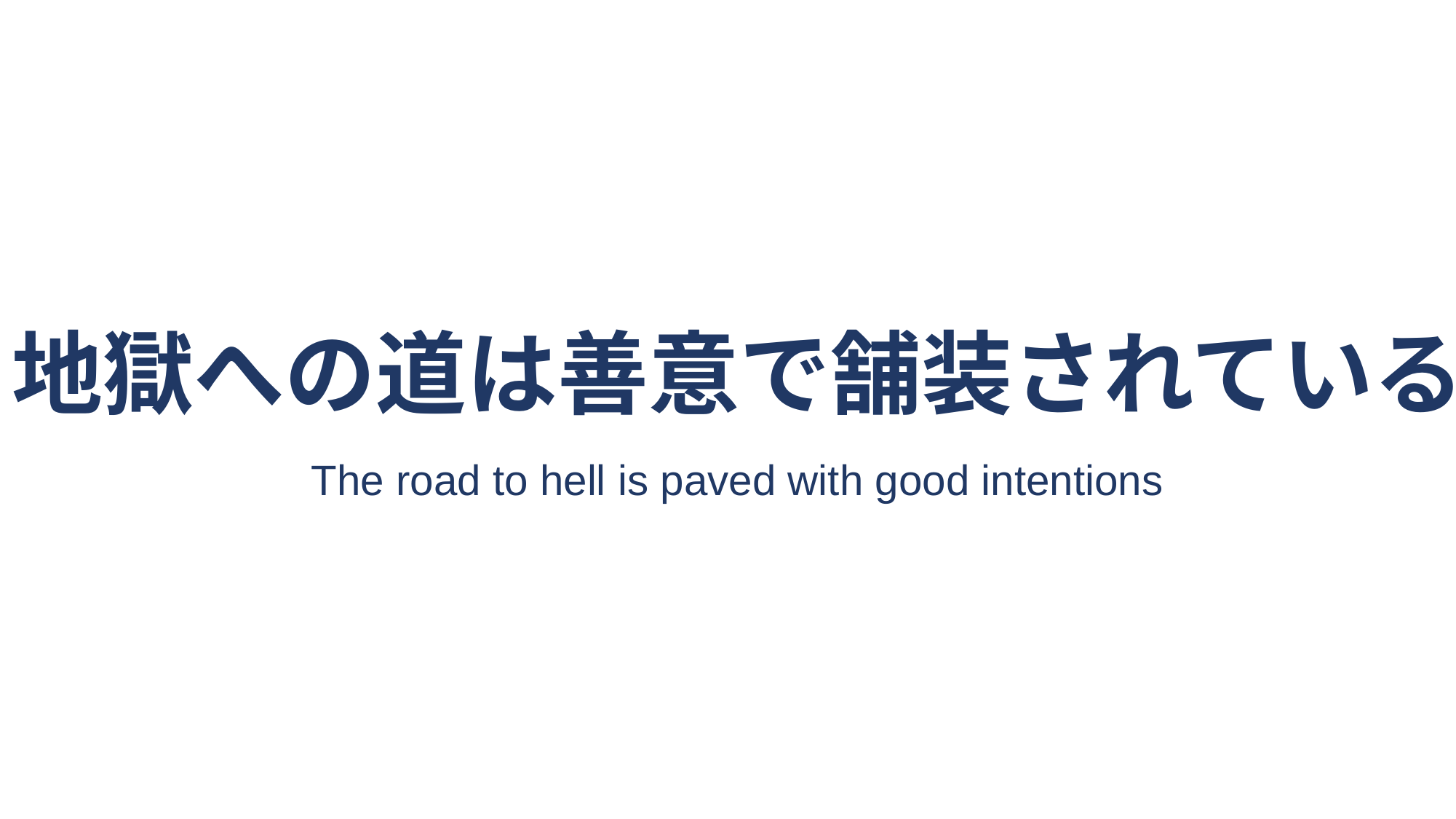

地獄への道は善意で舗装されている
The road to hell is paved with good intentions